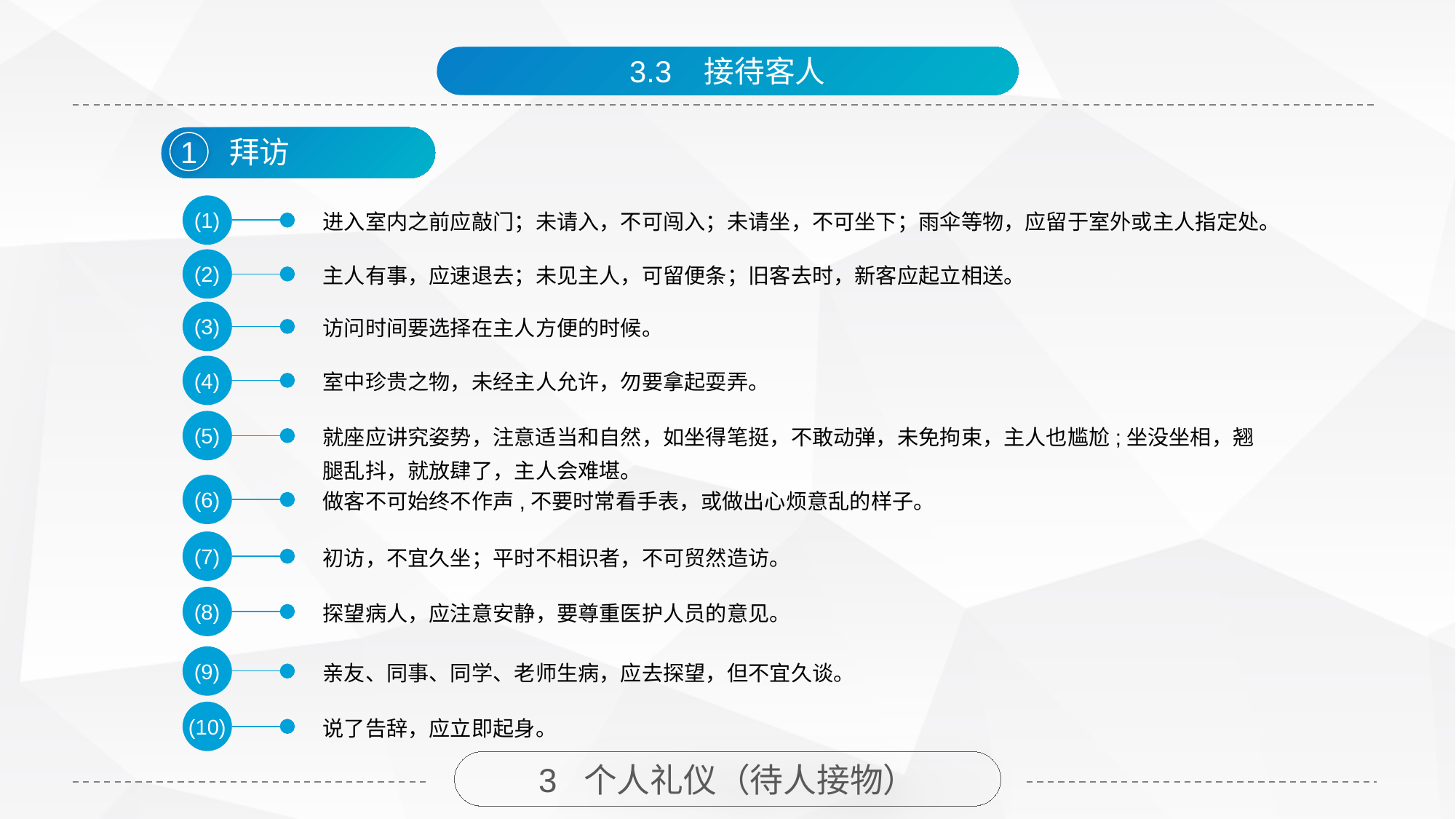

3.3   接待客人

1

拜访
(1)
进入室内之前应敲门；未请入，不可闯入；未请坐，不可坐下；雨伞等物，应留于室外或主人指定处。
(2)
主人有事，应速退去；未见主人，可留便条；旧客去时，新客应起立相送。
(3)
访问时间要选择在主人方便的时候。
(4)
室中珍贵之物，未经主人允许，勿要拿起耍弄。
(5)
就座应讲究姿势，注意适当和自然，如坐得笔挺，不敢动弹，未免拘束，主人也尴尬;坐没坐相，翘腿乱抖，就放肆了，主人会难堪。
(6)
做客不可始终不作声,不要时常看手表，或做出心烦意乱的样子。
(7)
初访，不宜久坐；平时不相识者，不可贸然造访。
(8)
探望病人，应注意安静，要尊重医护人员的意见。
(9)
亲友、同事、同学、老师生病，应去探望，但不宜久谈。
(10)
说了告辞，应立即起身。
3  个人礼仪（待人接物）